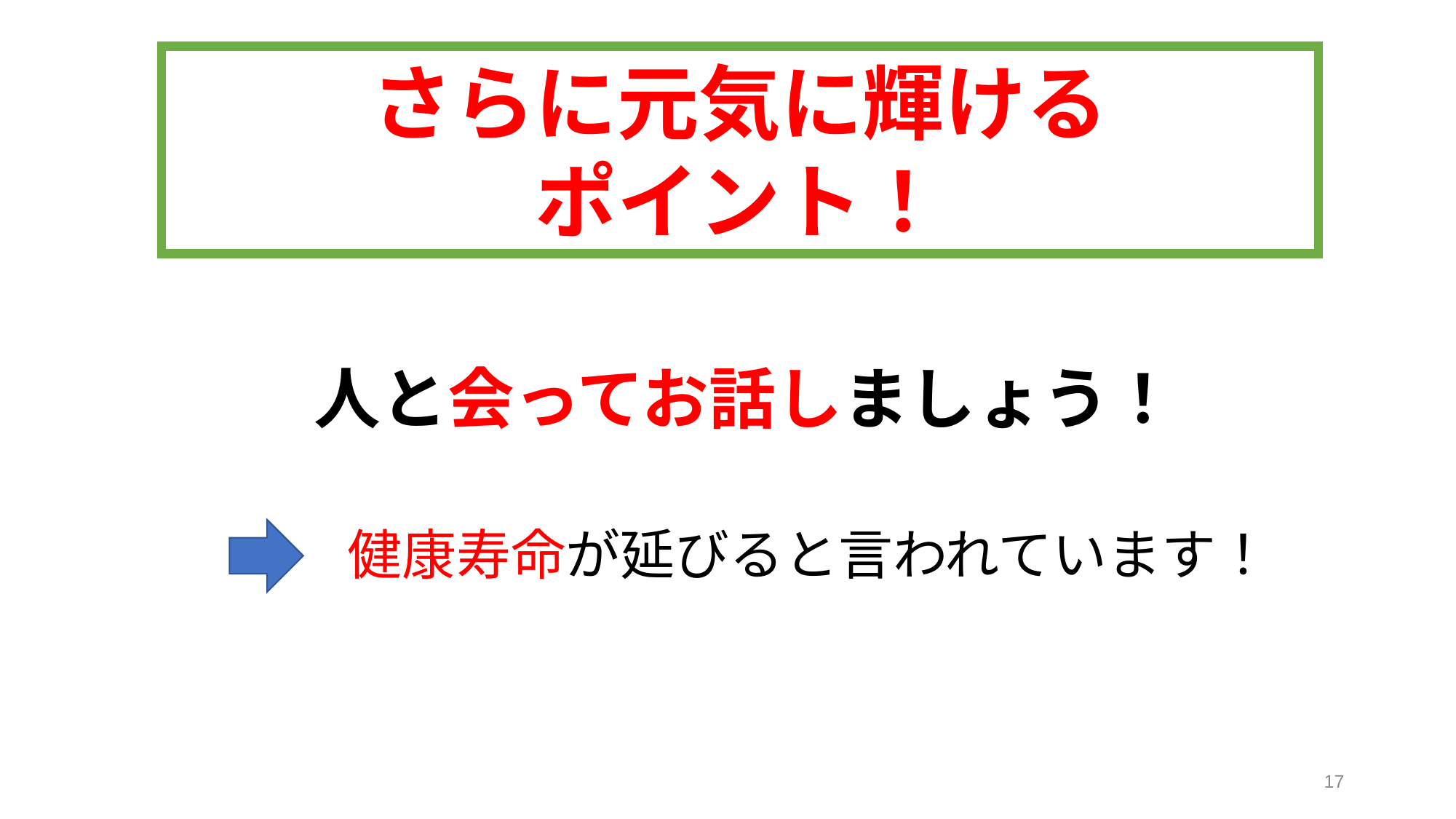

さらに元気に輝ける
ポイント！
人と会ってお話しましょう！
健康寿命が延びると言われています！

17